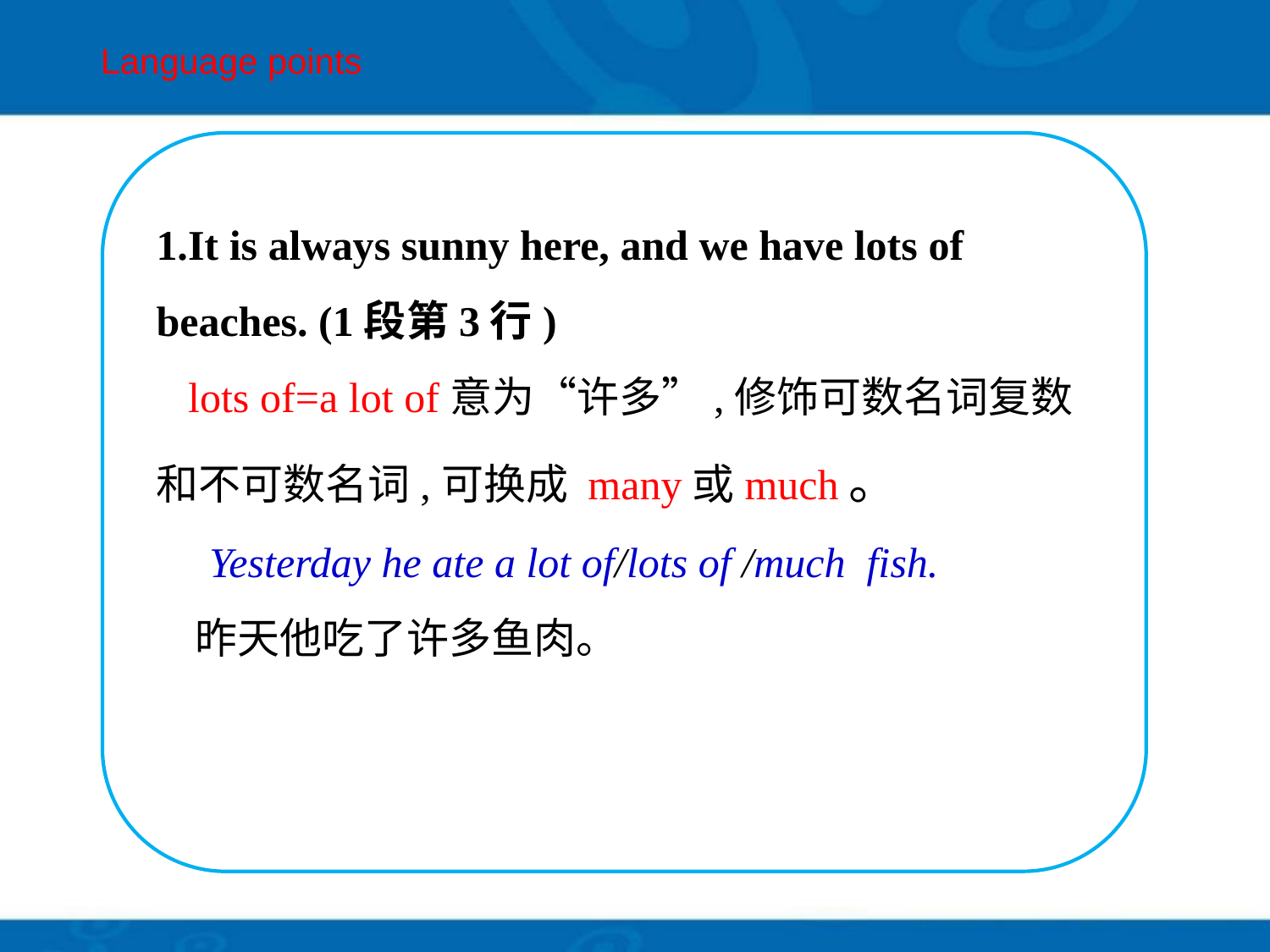

Language points

1.It is always sunny here, and we have lots of beaches. (1段第3行)
   lots of=a lot of意为“许多”,修饰可数名词复数和不可数名词,可换成 many或much。
     Yesterday he ate a lot of/lots of /much  fish.
   昨天他吃了许多鱼肉。